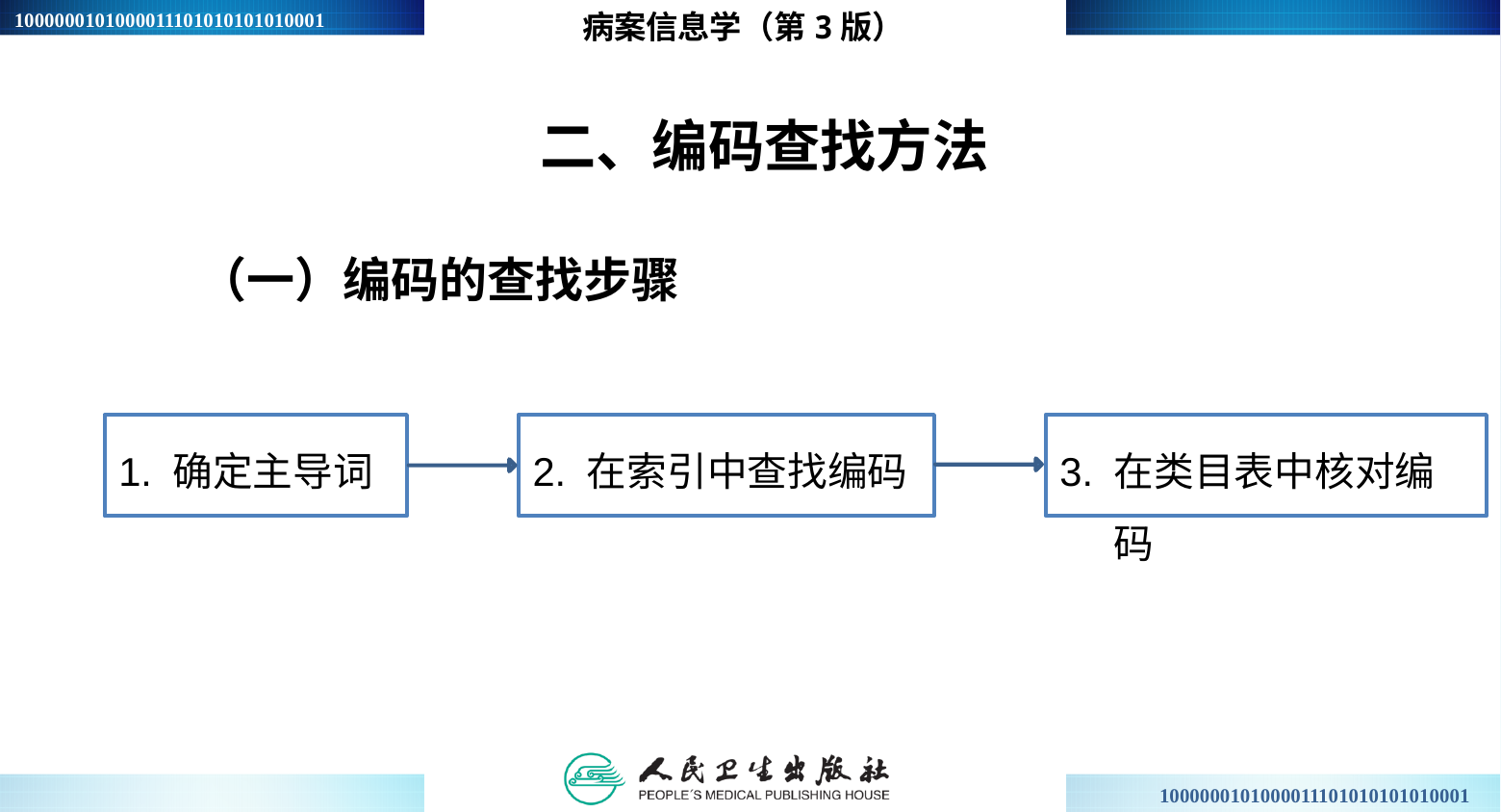

病案信息学（第3版）
# 二、编码查找方法
（一）编码的查找步骤
1. 确定主导词

2. 在索引中查找编码

3. 在类目表中核对编码